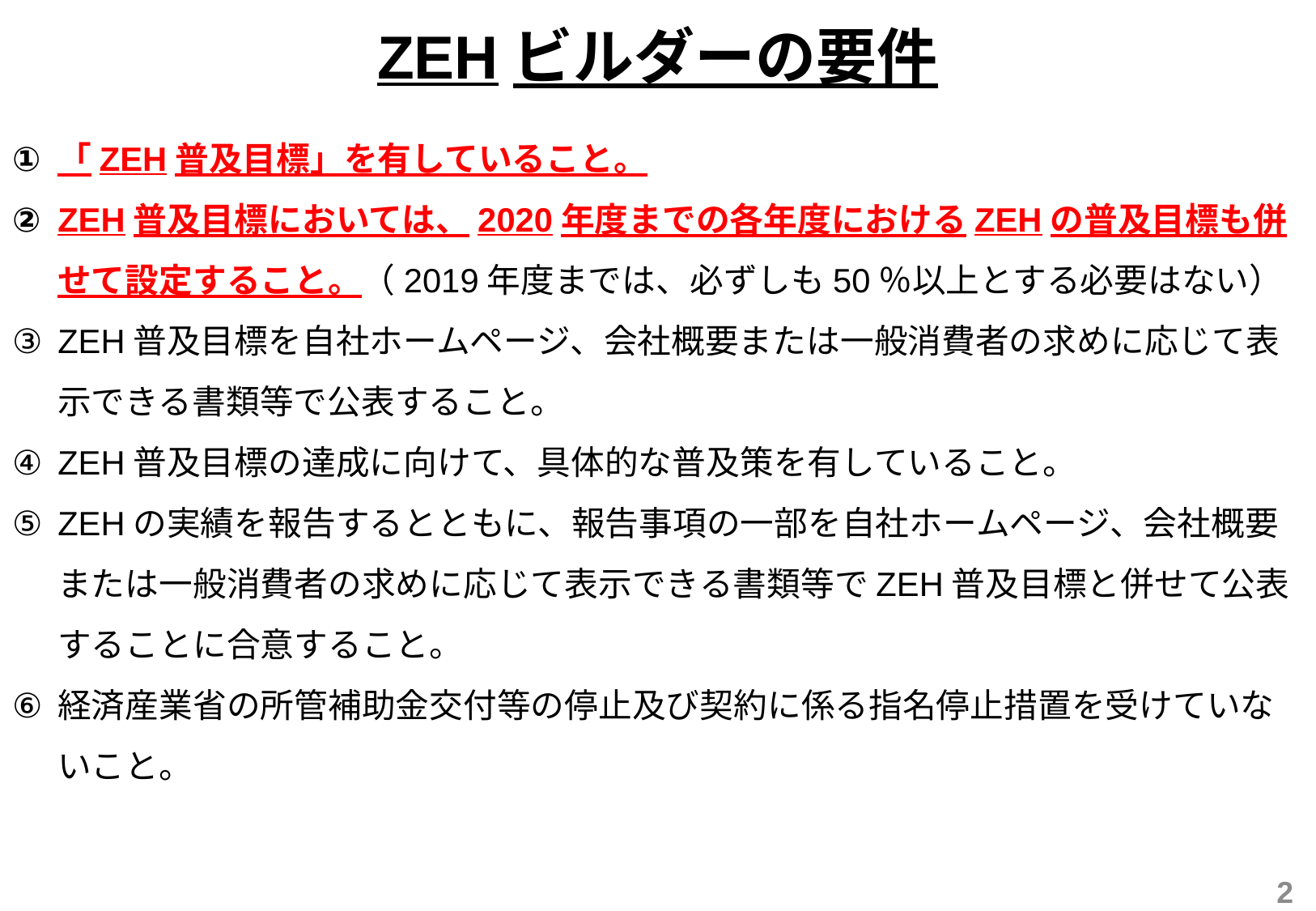

ZEHビルダーの要件
「ZEH普及目標」を有していること。
ZEH普及目標においては、2020年度までの各年度におけるZEHの普及目標も併せて設定すること。（2019年度までは、必ずしも50％以上とする必要はない）
ZEH普及目標を自社ホームページ、会社概要または一般消費者の求めに応じて表示できる書類等で公表すること。
ZEH普及目標の達成に向けて、具体的な普及策を有していること。
ZEHの実績を報告するとともに、報告事項の一部を自社ホームページ、会社概要または一般消費者の求めに応じて表示できる書類等でZEH普及目標と併せて公表することに合意すること。
経済産業省の所管補助金交付等の停止及び契約に係る指名停止措置を受けていないこと。

2